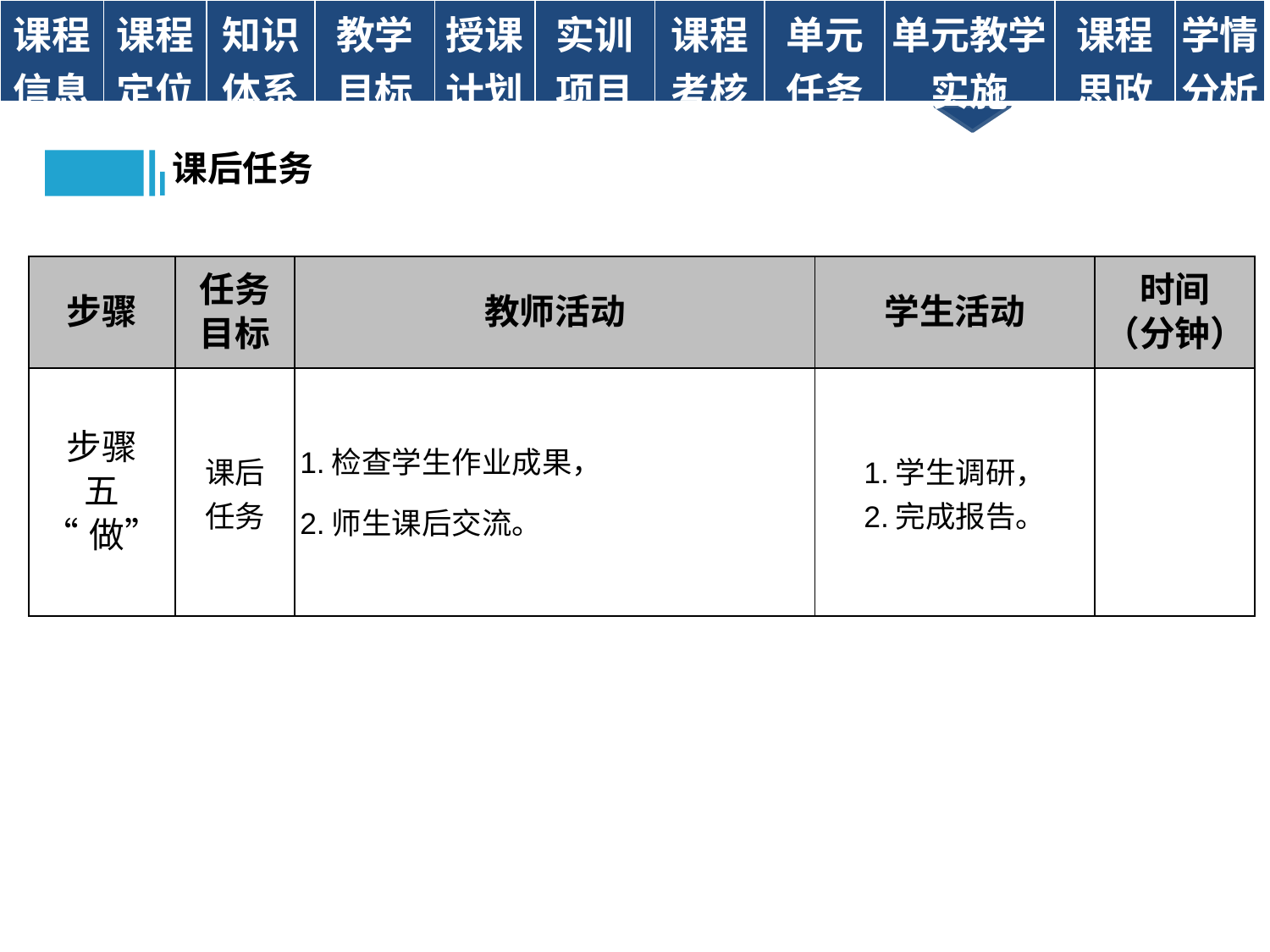

| 课程 信息 | 课程 定位 | 知识 体系 | 教学 目标 | 授课 计划 | 实训 项目 | 课程 考核 | 单元 任务 | 单元教学 实施 | 课程思政 | 学情分析 |
| --- | --- | --- | --- | --- | --- | --- | --- | --- | --- | --- |

课后任务

| 步骤 | 任务 目标 | 教师活动 | 学生活动 | 时间 （分钟） |
| --- | --- | --- | --- | --- |
| 步骤 五 “做” | 课后 任务 | 1.检查学生作业成果， 2.师生课后交流。 | 1.学生调研， 2.完成报告。 |  |